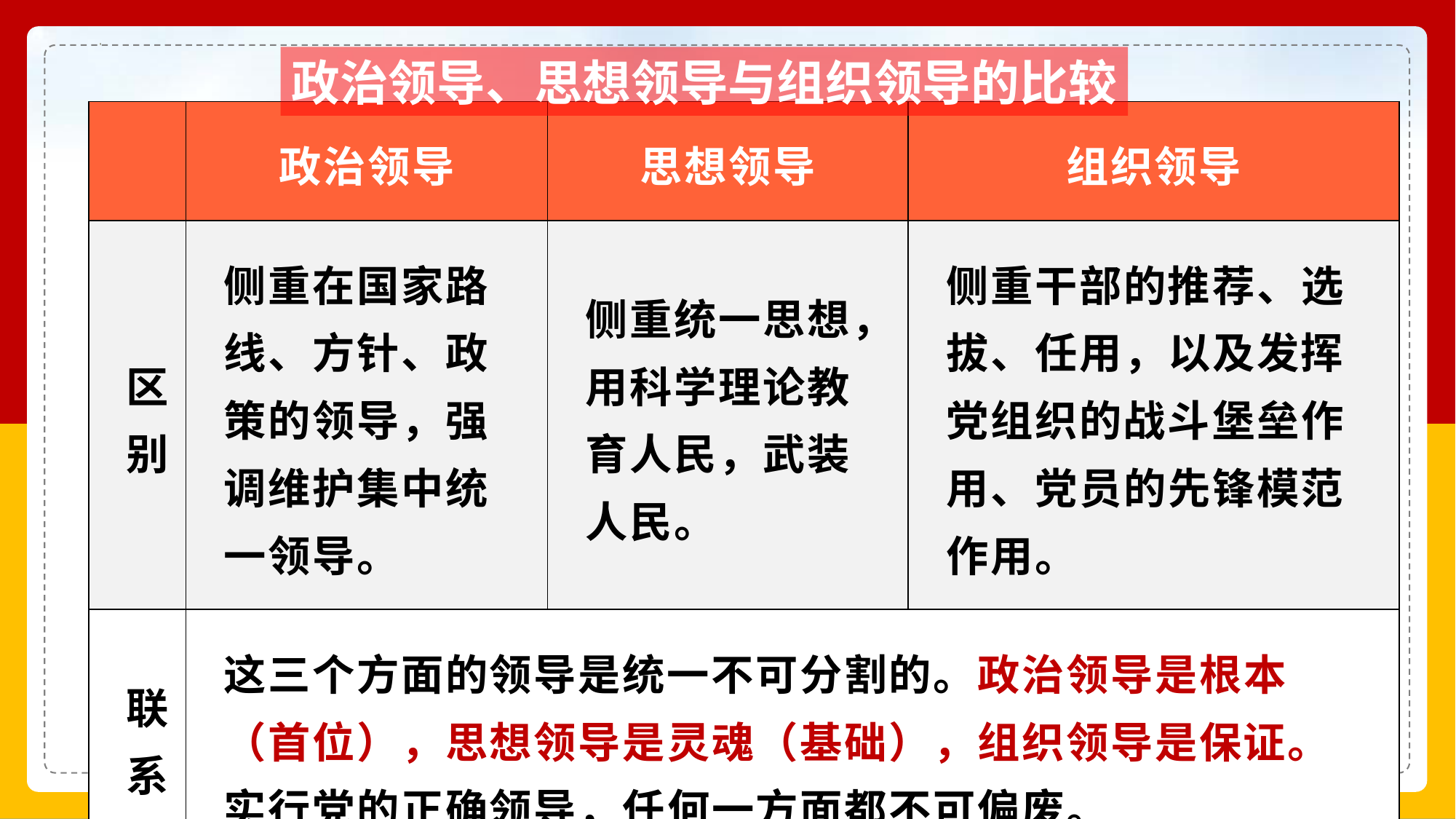

政治领导、思想领导与组织领导的比较
|  | 政治领导 | 思想领导 | 组织领导 |
| --- | --- | --- | --- |
| 区别 | 侧重在国家路线、方针、政策的领导，强调维护集中统一领导。 | 侧重统一思想，用科学理论教育人民，武装人民。 | 侧重干部的推荐、选拔、任用，以及发挥党组织的战斗堡垒作用、党员的先锋模范作用。 |
| 联系 | 这三个方面的领导是统一不可分割的。政治领导是根本（首位），思想领导是灵魂（基础），组织领导是保证。实行党的正确领导，任何一方面都不可偏废。 |  |  |